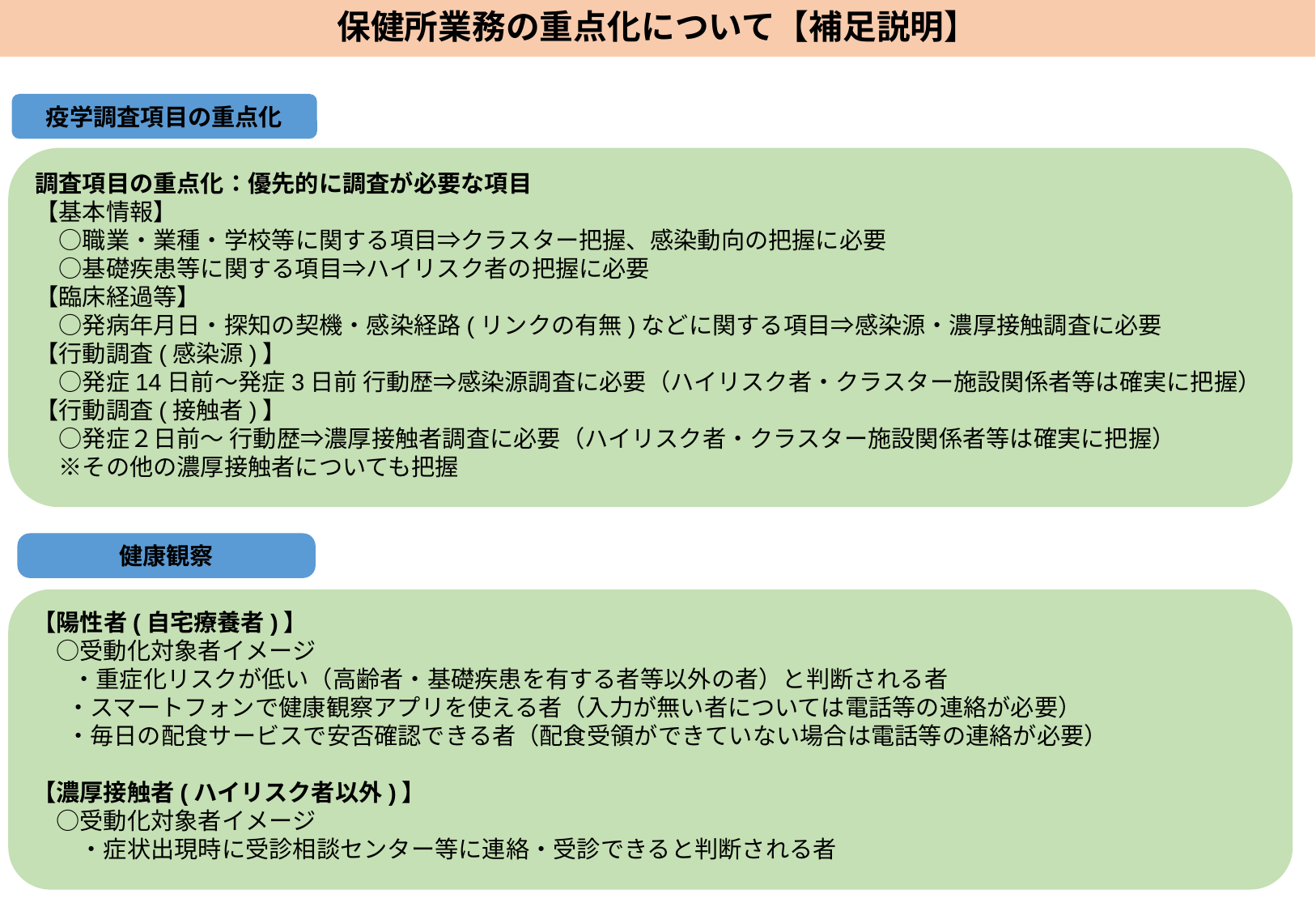

# 保健所業務の重点化について【補足説明】
疫学調査項目の重点化
調査項目の重点化：優先的に調査が必要な項目
【基本情報】
　○職業・業種・学校等に関する項目⇒クラスター把握、感染動向の把握に必要
　○基礎疾患等に関する項目⇒ハイリスク者の把握に必要
【臨床経過等】
　○発病年月日・探知の契機・感染経路(リンクの有無)などに関する項目⇒感染源・濃厚接触調査に必要
【行動調査(感染源)】
　○発症14日前～発症3日前 行動歴⇒感染源調査に必要（ハイリスク者・クラスター施設関係者等は確実に把握）
【行動調査(接触者)】
　○発症２日前～ 行動歴⇒濃厚接触者調査に必要（ハイリスク者・クラスター施設関係者等は確実に把握）
　※その他の濃厚接触者についても把握

健康観察
【陽性者(自宅療養者)】
　○受動化対象者イメージ
  　・重症化リスクが低い（高齢者・基礎疾患を有する者等以外の者）と判断される者
　  ・スマートフォンで健康観察アプリを使える者（入力が無い者については電話等の連絡が必要）
　  ・毎日の配食サービスで安否確認できる者（配食受領ができていない場合は電話等の連絡が必要）

【濃厚接触者(ハイリスク者以外)】
　○受動化対象者イメージ
　　・症状出現時に受診相談センター等に連絡・受診できると判断される者